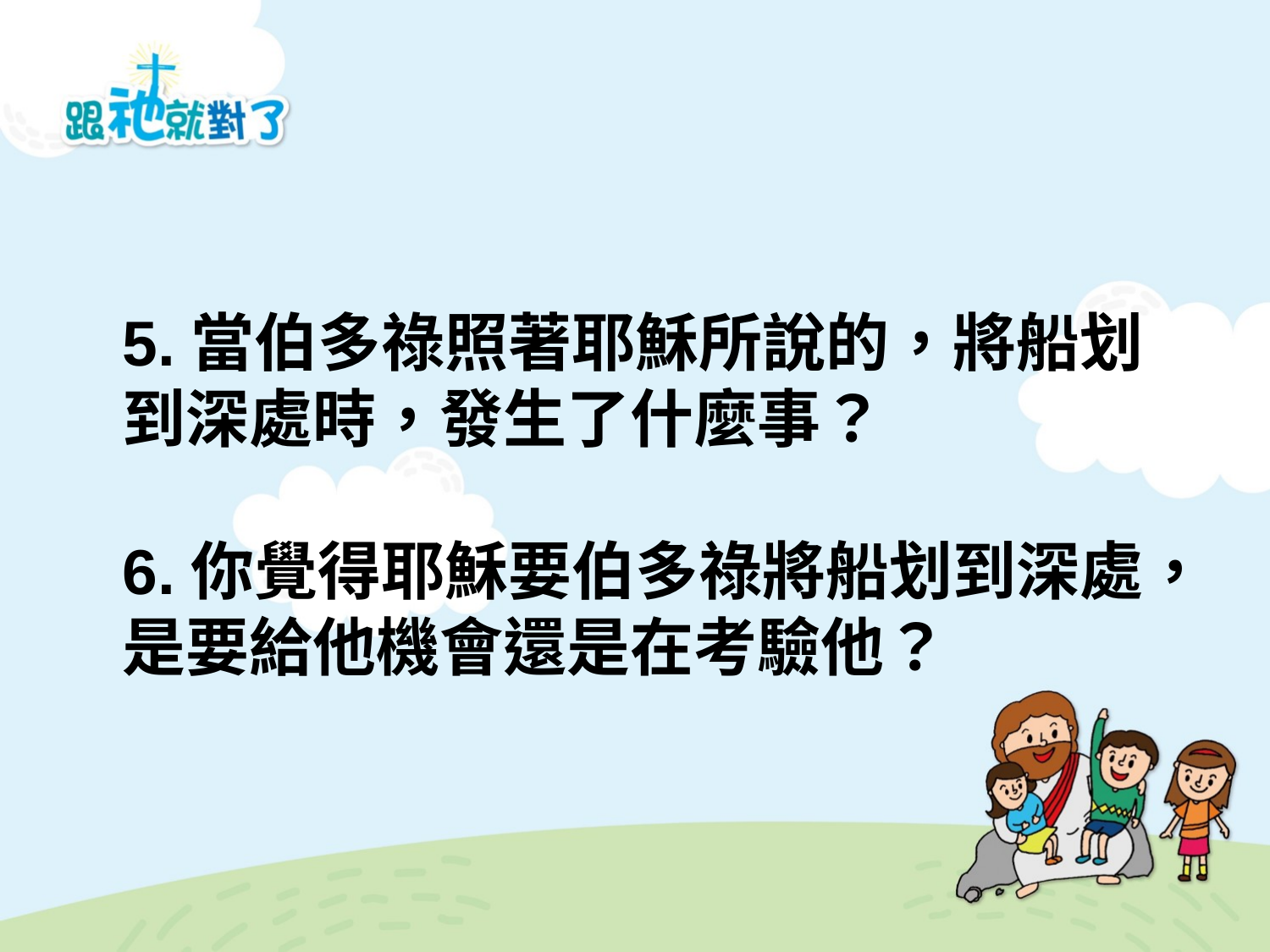

5.當伯多祿照著耶穌所說的，將船划到深處時，發生了什麼事？

6.你覺得耶穌要伯多祿將船划到深處，是要給他機會還是在考驗他？